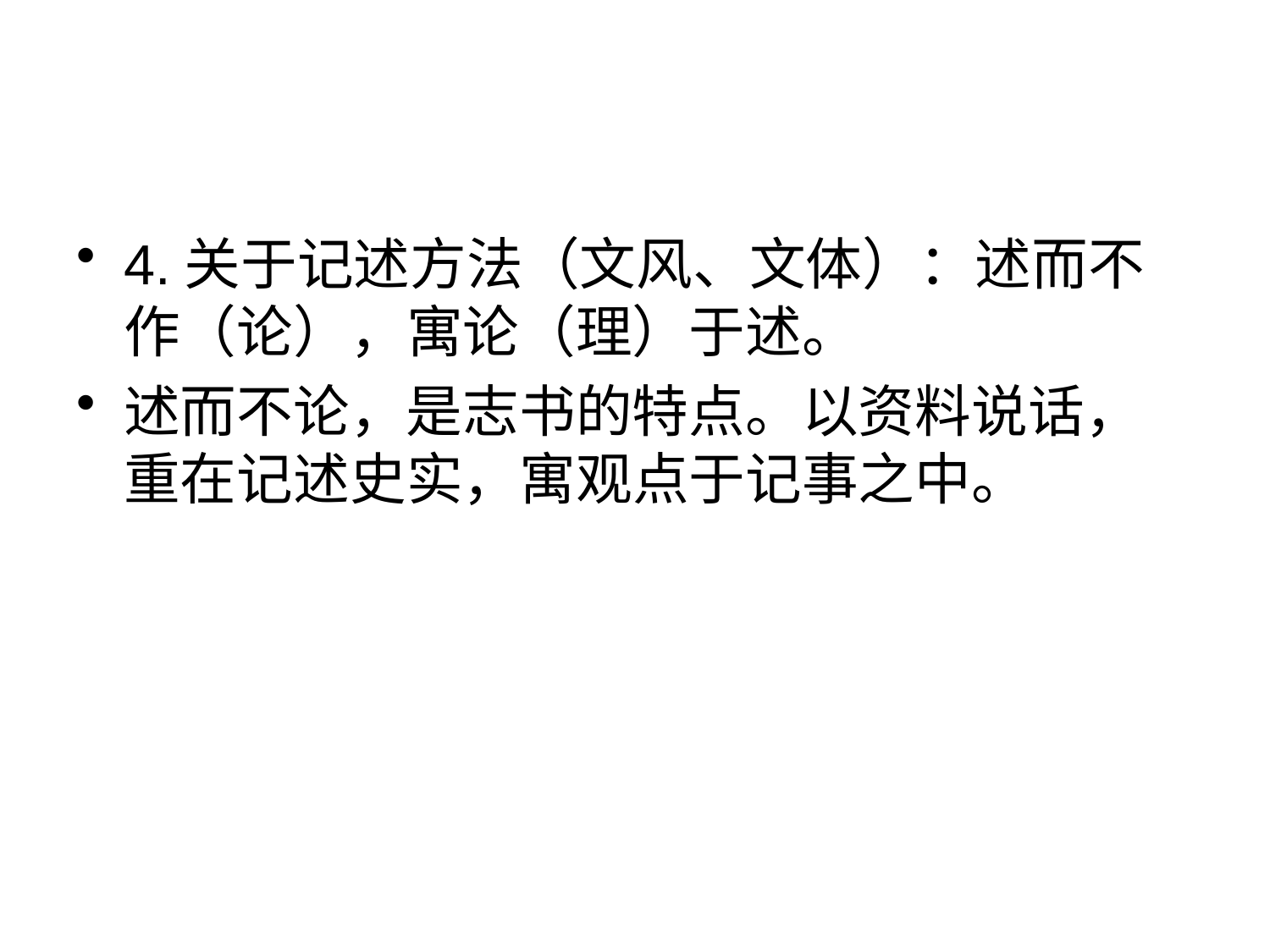

4.关于记述方法（文风、文体）：述而不作（论），寓论（理）于述。
述而不论，是志书的特点。以资料说话，重在记述史实，寓观点于记事之中。